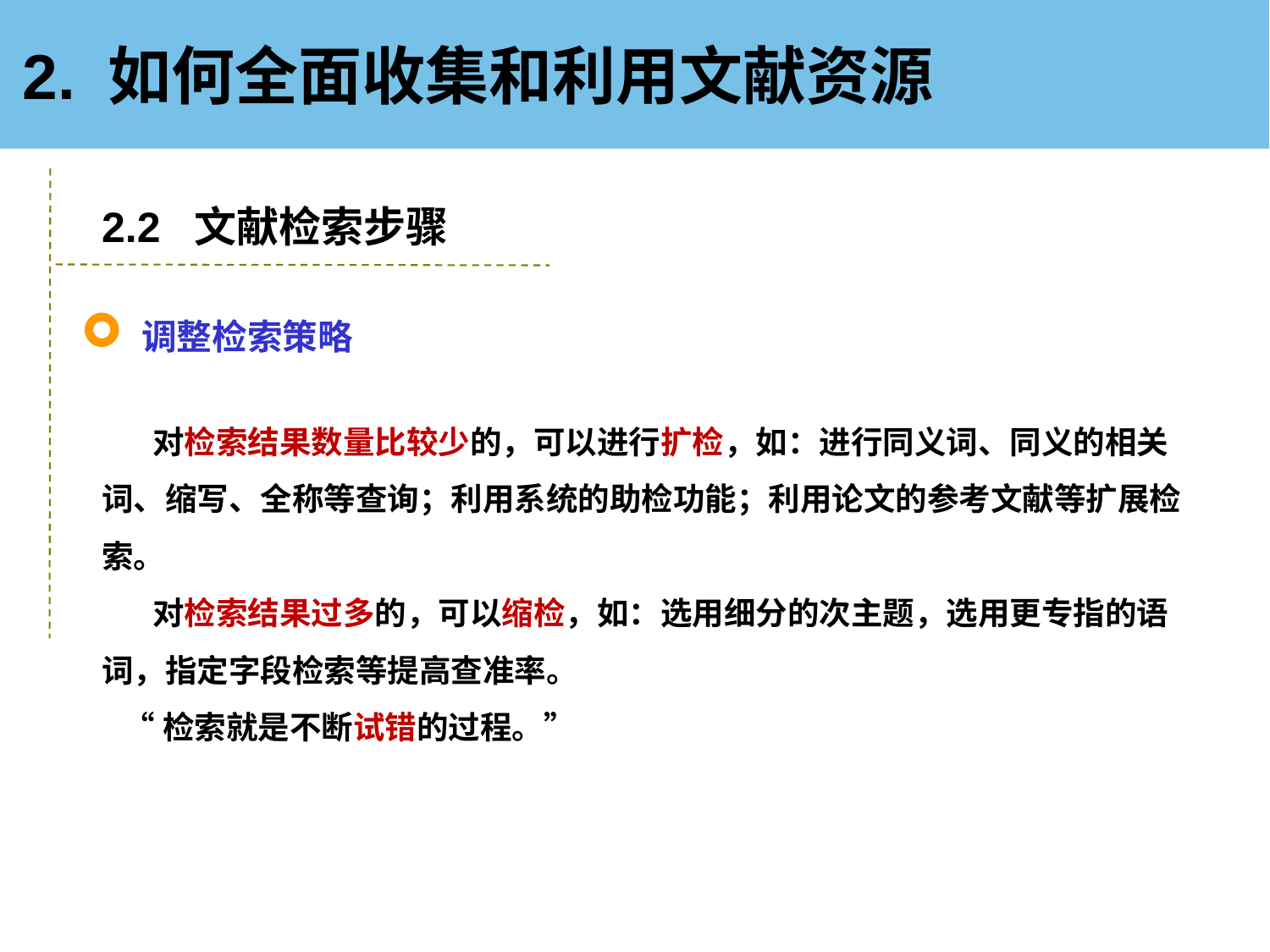

2. 如何全面收集和利用文献资源

2.2  文献检索步骤
调整检索策略

      对检索结果数量比较少的，可以进行扩检，如：进行同义词、同义的相关词、缩写、全称等查询；利用系统的助检功能；利用论文的参考文献等扩展检索。
      对检索结果过多的，可以缩检，如：选用细分的次主题，选用更专指的语词，指定字段检索等提高查准率。
   “检索就是不断试错的过程。”